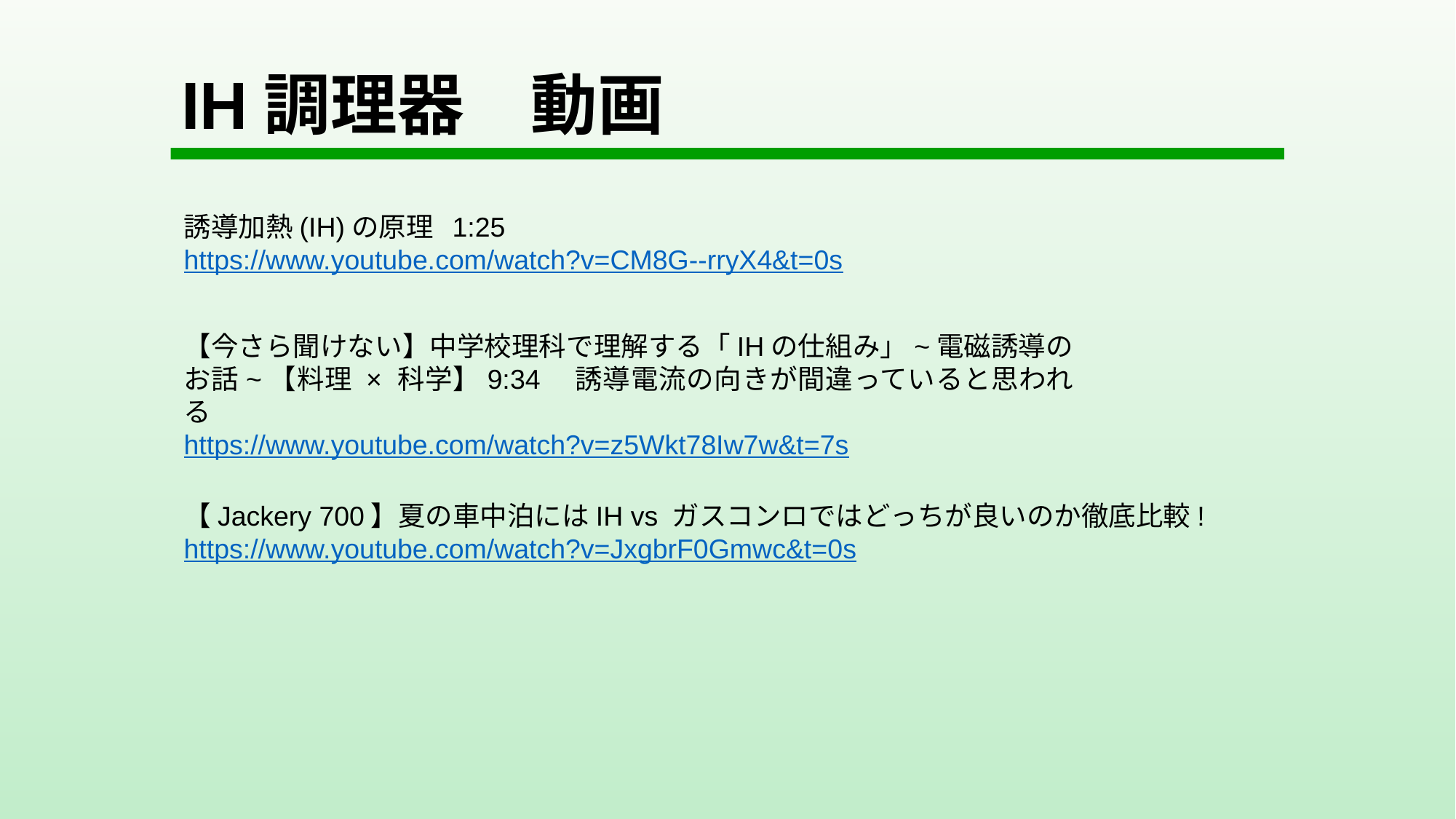

# IH調理器　動画
誘導加熱(IH)の原理  1:25
https://www.youtube.com/watch?v=CM8G--rryX4&t=0s
【今さら聞けない】中学校理科で理解する「IHの仕組み」~電磁誘導のお話~【料理 × 科学】9:34　誘導電流の向きが間違っていると思われる
https://www.youtube.com/watch?v=z5Wkt78Iw7w&t=7s
【Jackery 700】夏の車中泊にはIH vs ガスコンロではどっちが良いのか徹底比較!
https://www.youtube.com/watch?v=JxgbrF0Gmwc&t=0s